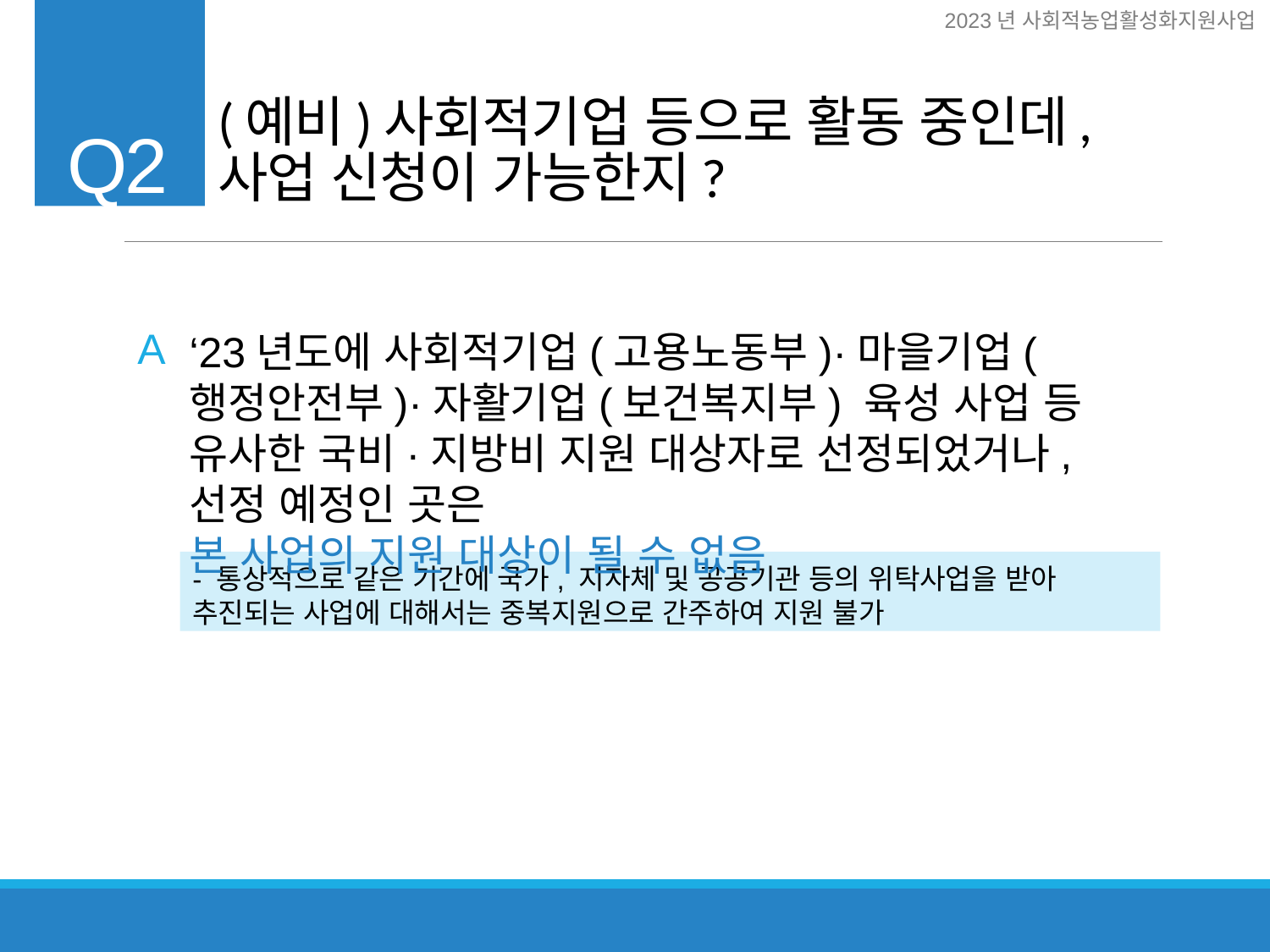

(예비)사회적기업 등으로 활동 중인데,
사업 신청이 가능한지?
Q2
A
‘23년도에 사회적기업(고용노동부)·마을기업(행정안전부)·자활기업(보건복지부) 육성 사업 등 유사한 국비·지방비 지원 대상자로 선정되었거나, 선정 예정인 곳은
본 사업의 지원 대상이 될 수 없음

- 통상적으로 같은 기간에 국가, 지자체 및 공공기관 등의 위탁사업을 받아 추진되는 사업에 대해서는 중복지원으로 간주하여 지원 불가